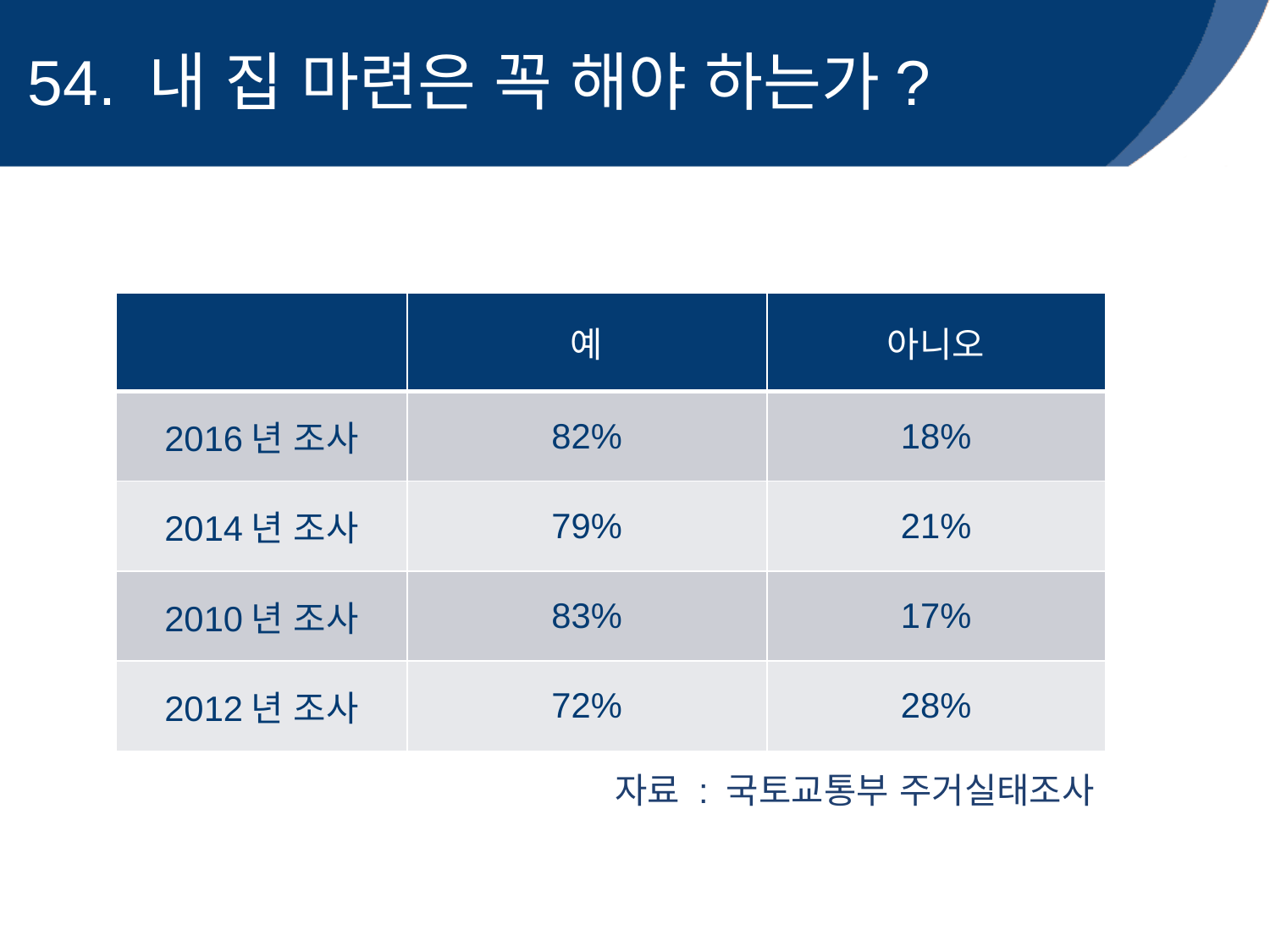

54. 내 집 마련은 꼭 해야 하는가?
|  | 예 | 아니오 |
| --- | --- | --- |
| 2016년 조사 | 82% | 18% |
| 2014년 조사 | 79% | 21% |
| 2010년 조사 | 83% | 17% |
| 2012년 조사 | 72% | 28% |
자료 : 국토교통부 주거실태조사